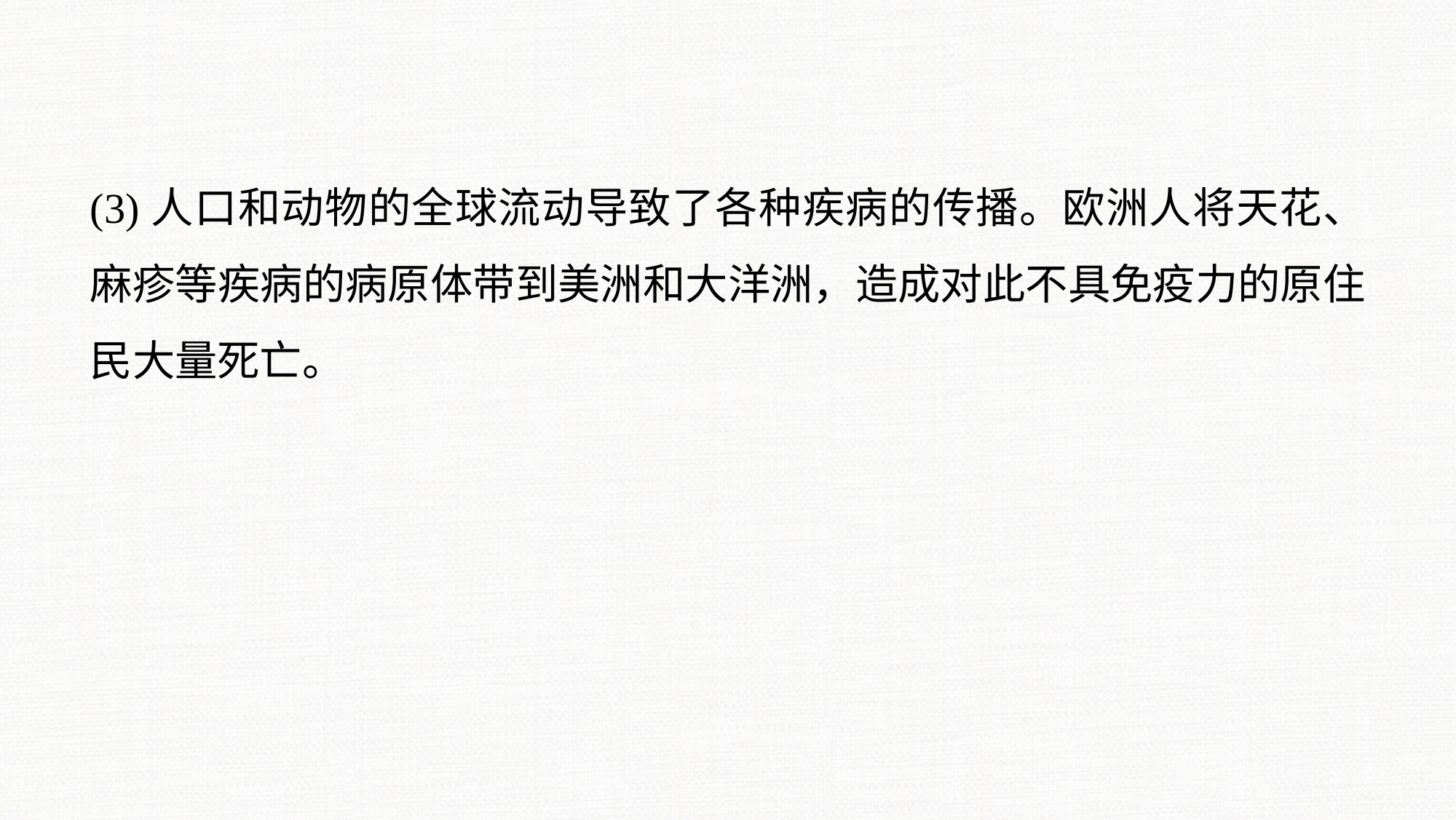

(3)人口和动物的全球流动导致了各种疾病的传播。欧洲人将天花、麻疹等疾病的病原体带到美洲和大洋洲，造成对此不具免疫力的原住民大量死亡。